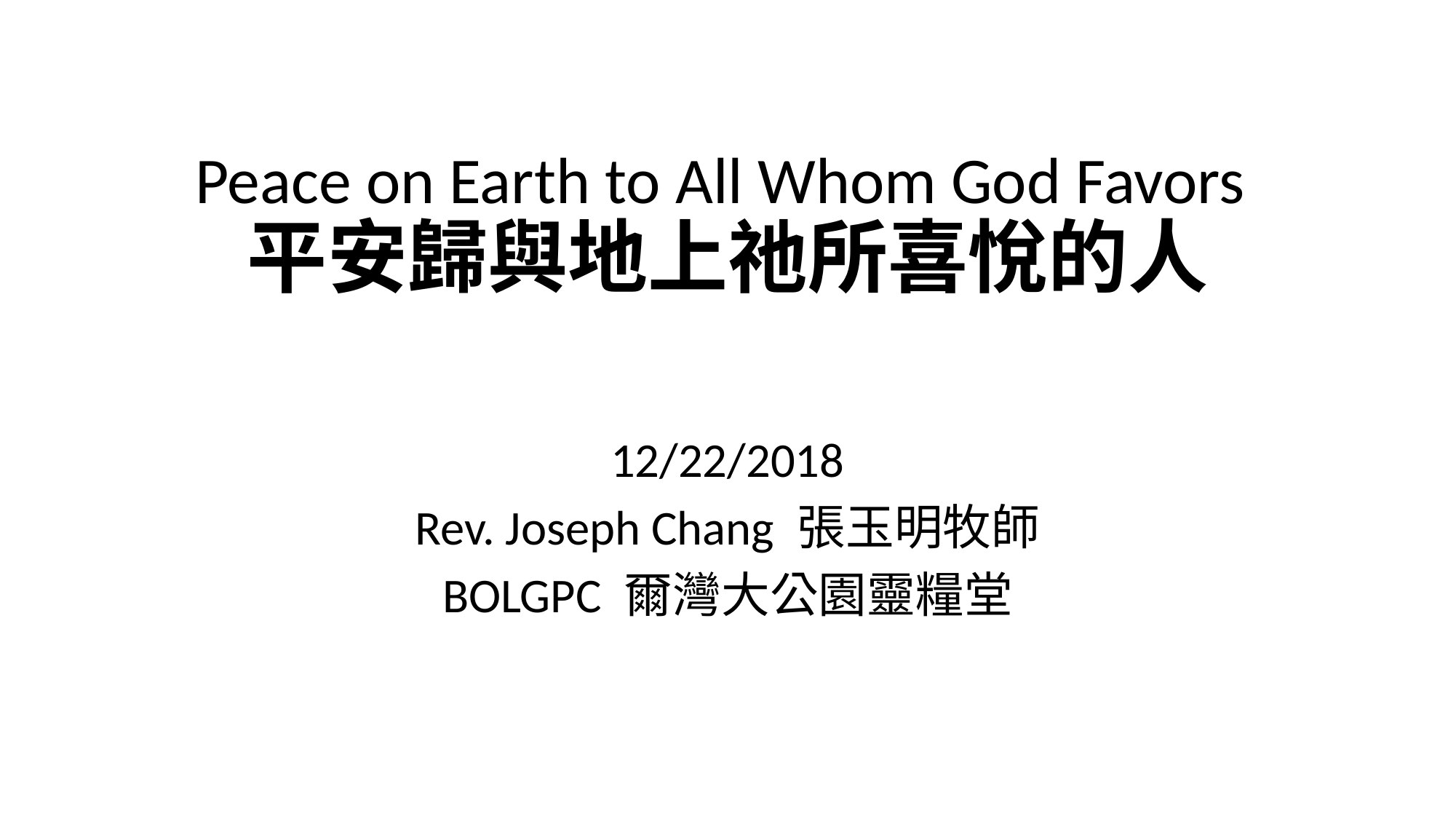

# Peace on Earth to All Whom God Favors 平安歸與地上祂所喜悅的人
12/22/2018
Rev. Joseph Chang 張玉明牧師
BOLGPC 爾灣大公園靈糧堂